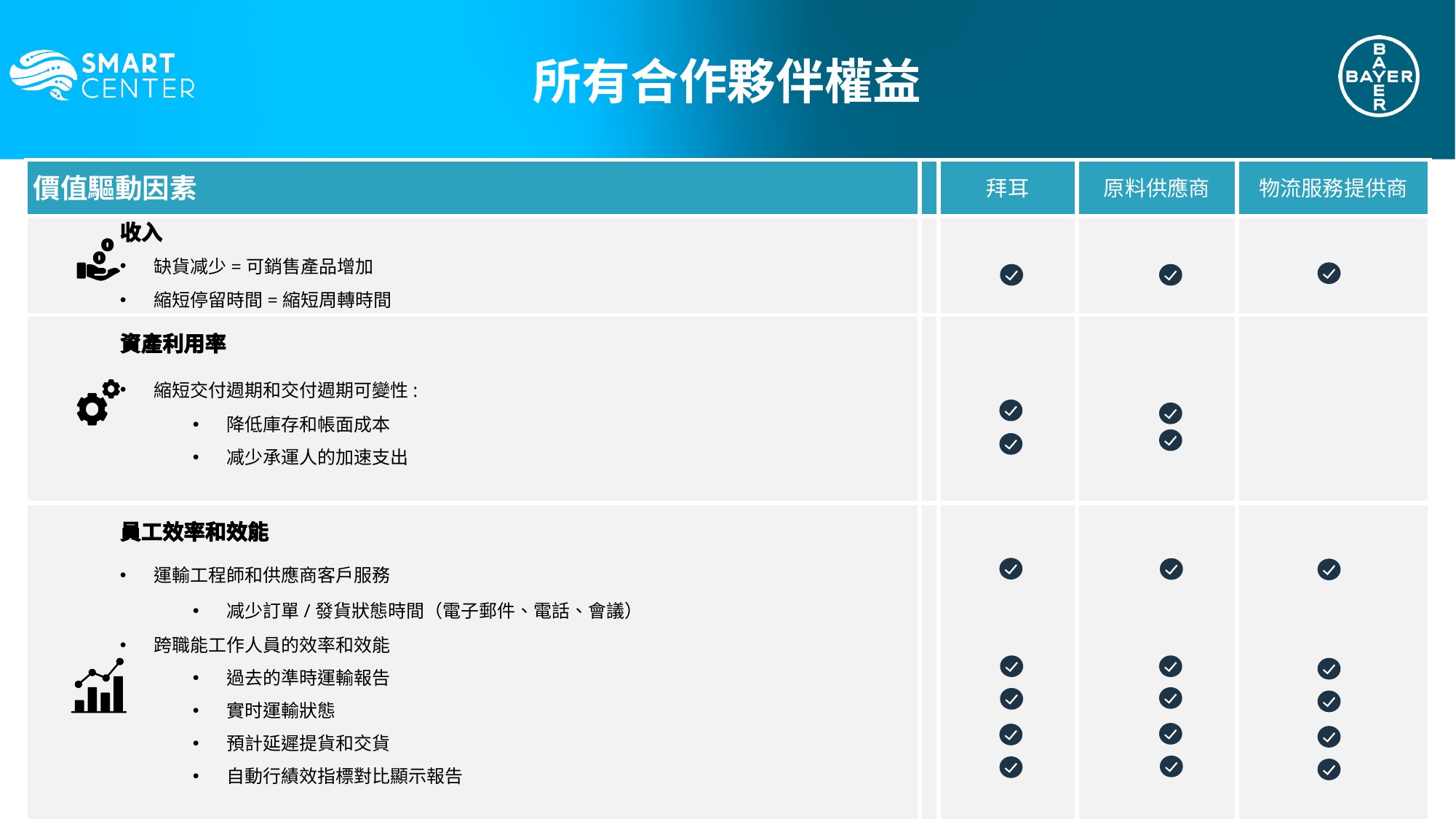

所有合作夥伴權益
| 價值驅動因素 |  | 拜耳 | 原料供應商 | 物流服務提供商 |
| --- | --- | --- | --- | --- |
| 收入 缺貨减少=可銷售產品增加 縮短停留時間=縮短周轉時間 |  |  |  |  |
| 資產利用率 縮短交付週期和交付週期可變性: 降低庫存和帳面成本 减少承運人的加速支出 |  |  |  |  |
| 員工效率和效能 運輸工程師和供應商客戶服務 减少訂單/發貨狀態時間（電子郵件、電話、會議） 跨職能工作人員的效率和效能 過去的準時運輸報告 實时運輸狀態 預計延遲提貨和交貨 自動行績效指標對比顯示報告 |  |  |  |  |